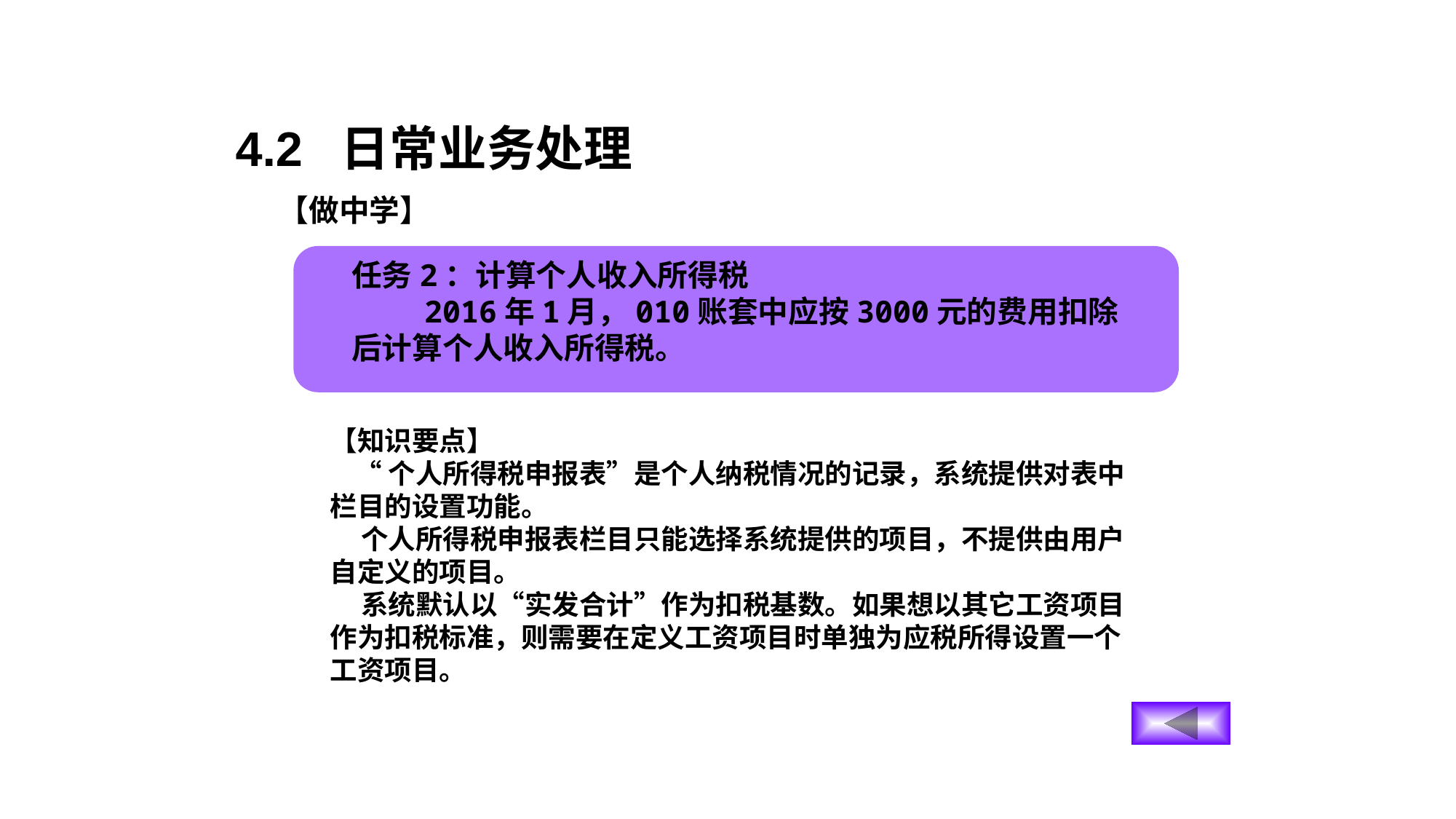

4.2  日常业务处理
【做中学】

任务2：计算个人收入所得税
    2016年1月，010账套中应按3000元的费用扣除后计算个人收入所得税。
【知识要点】
    “个人所得税申报表”是个人纳税情况的记录，系统提供对表中栏目的设置功能。
    个人所得税申报表栏目只能选择系统提供的项目，不提供由用户自定义的项目。
    系统默认以“实发合计”作为扣税基数。如果想以其它工资项目作为扣税标准，则需要在定义工资项目时单独为应税所得设置一个工资项目。